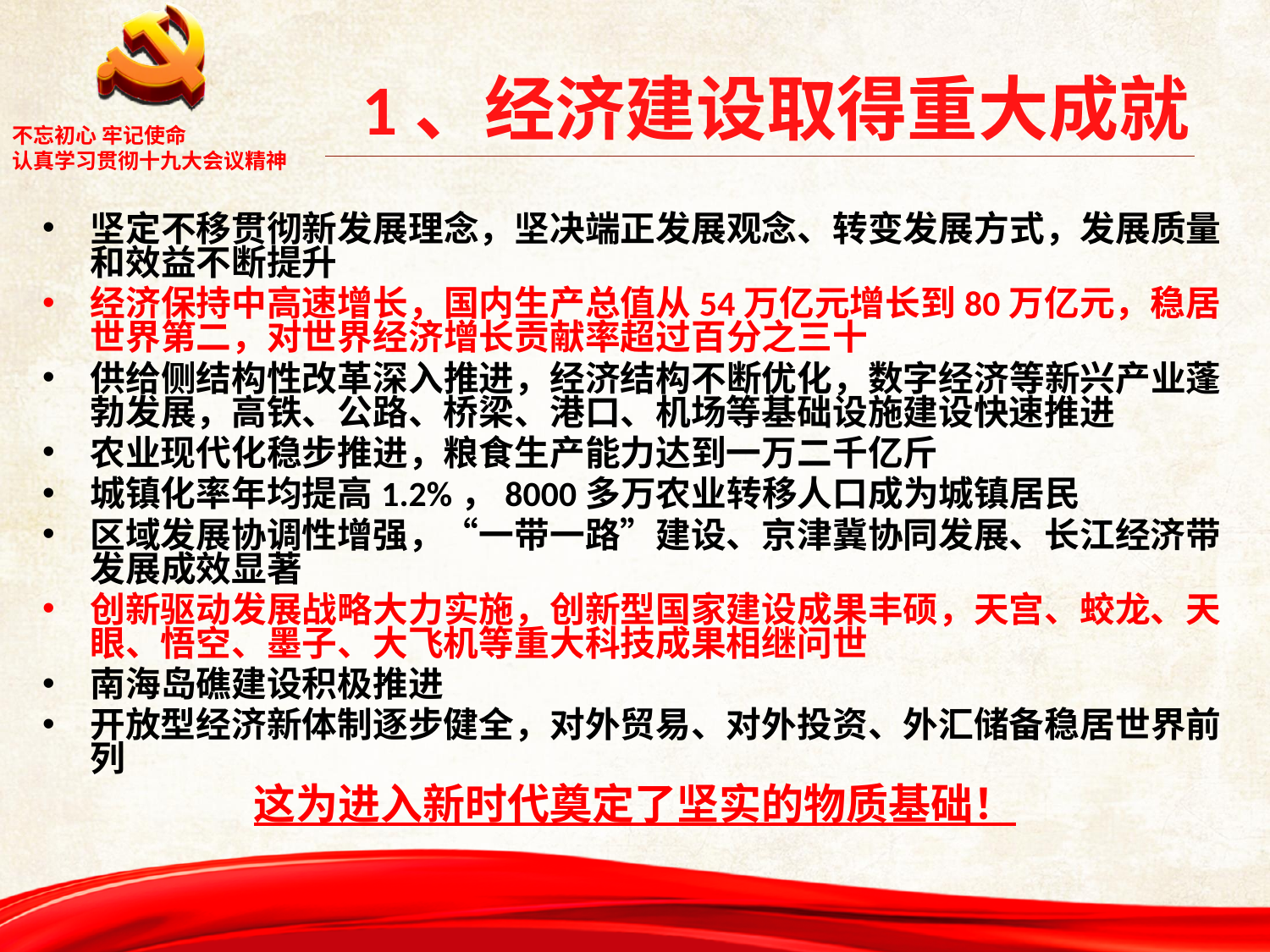

# 1、经济建设取得重大成就
坚定不移贯彻新发展理念，坚决端正发展观念、转变发展方式，发展质量和效益不断提升
经济保持中高速增长，国内生产总值从54万亿元增长到80万亿元，稳居世界第二，对世界经济增长贡献率超过百分之三十
供给侧结构性改革深入推进，经济结构不断优化，数字经济等新兴产业蓬勃发展，高铁、公路、桥梁、港口、机场等基础设施建设快速推进
农业现代化稳步推进，粮食生产能力达到一万二千亿斤
城镇化率年均提高1.2%，8000多万农业转移人口成为城镇居民
区域发展协调性增强，“一带一路”建设、京津冀协同发展、长江经济带发展成效显著
创新驱动发展战略大力实施，创新型国家建设成果丰硕，天宫、蛟龙、天眼、悟空、墨子、大飞机等重大科技成果相继问世
南海岛礁建设积极推进
开放型经济新体制逐步健全，对外贸易、对外投资、外汇储备稳居世界前列
这为进入新时代奠定了坚实的物质基础！
10